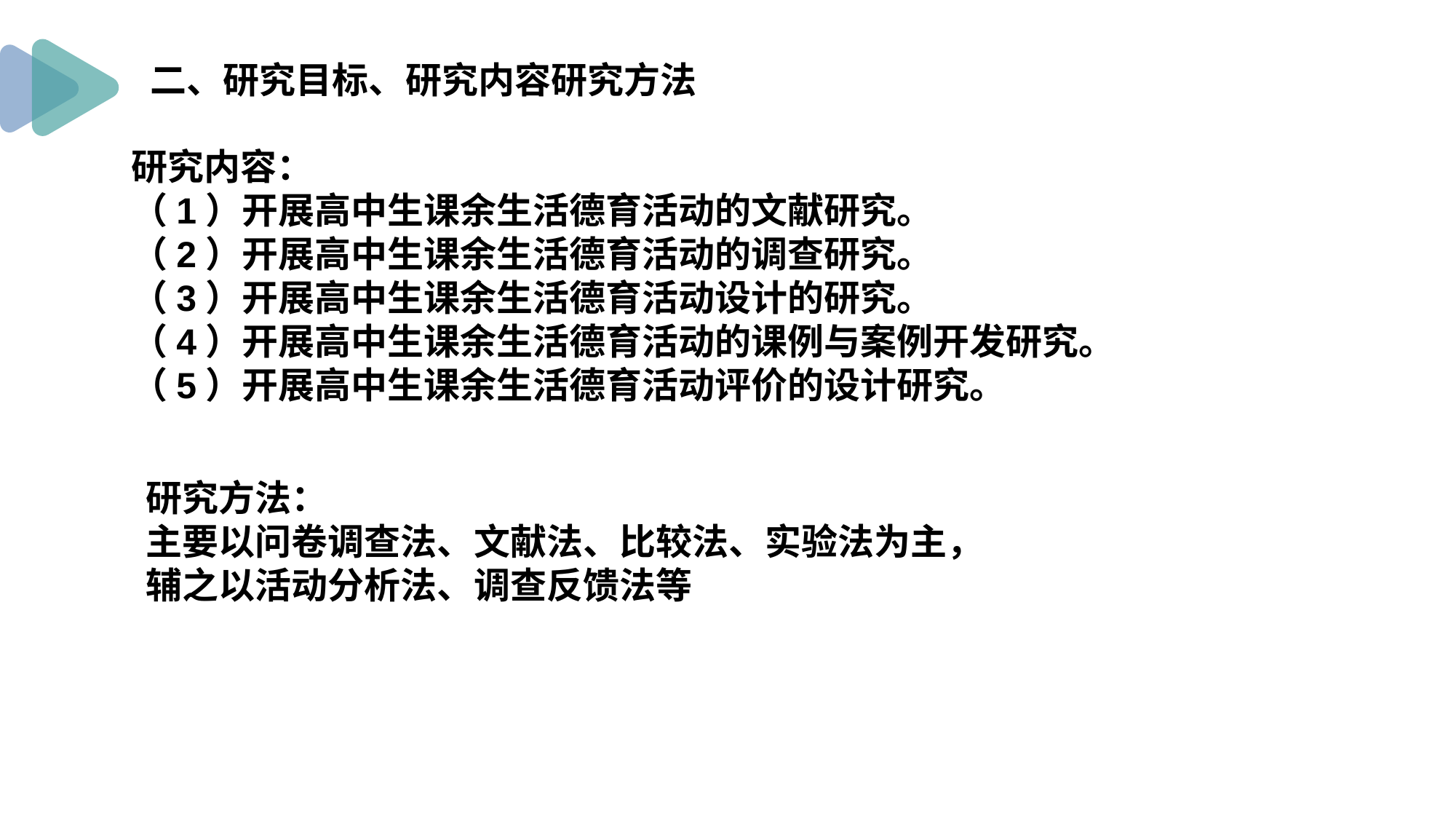

二、研究目标、研究内容研究方法
研究内容：
（1）开展高中生课余生活德育活动的文献研究。
（2）开展高中生课余生活德育活动的调查研究。
（3）开展高中生课余生活德育活动设计的研究。
（4）开展高中生课余生活德育活动的课例与案例开发研究。
（5）开展高中生课余生活德育活动评价的设计研究。
研究方法：
主要以问卷调查法、文献法、比较法、实验法为主，
辅之以活动分析法、调查反馈法等